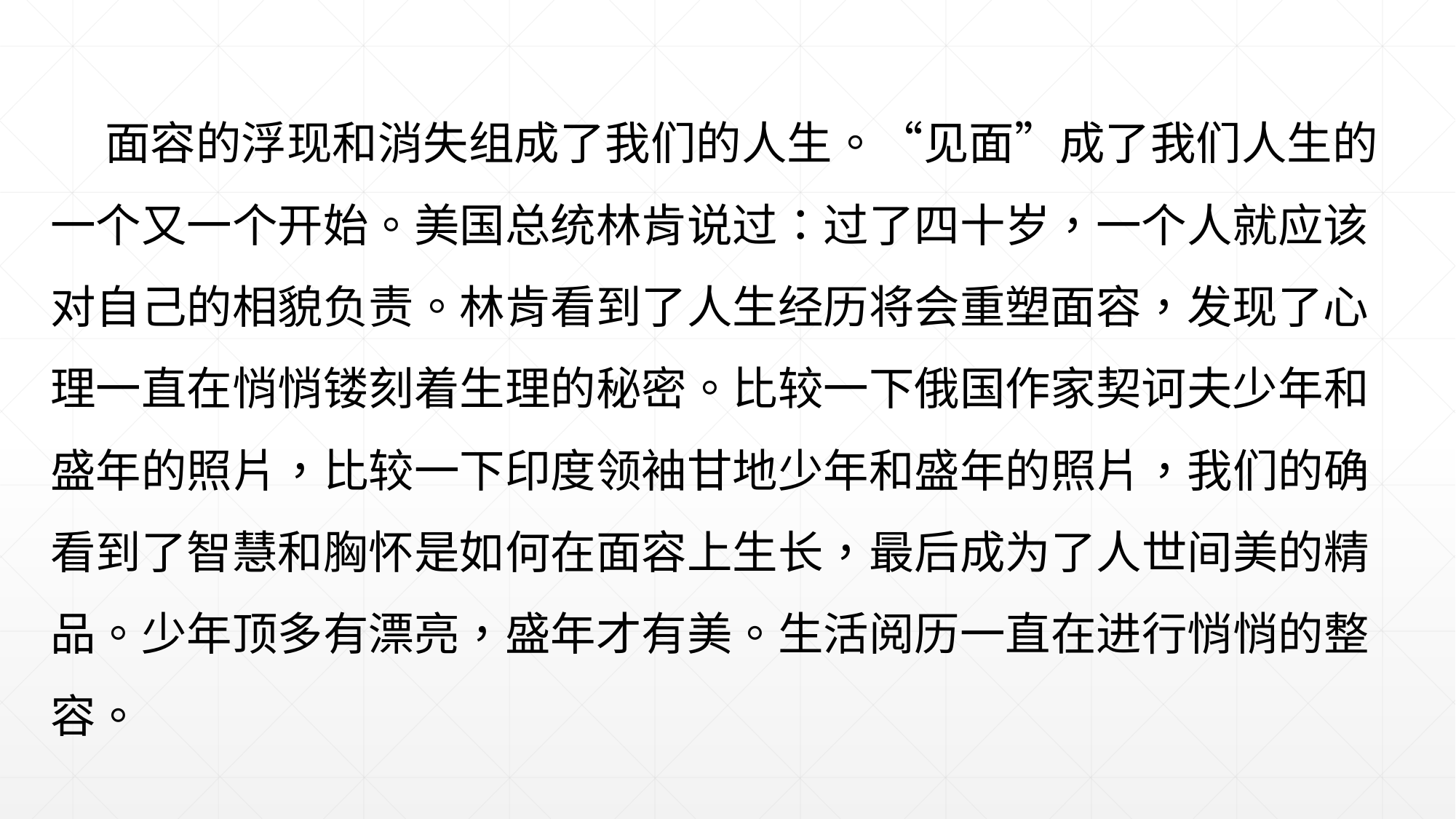

面容的浮现和消失组成了我们的人生。“见面”成了我们人生的一个又一个开始。美国总统林肯说过：过了四十岁，一个人就应该对自己的相貌负责。林肯看到了人生经历将会重塑面容，发现了心理一直在悄悄镂刻着生理的秘密。比较一下俄国作家契诃夫少年和盛年的照片，比较一下印度领袖甘地少年和盛年的照片，我们的确看到了智慧和胸怀是如何在面容上生长，最后成为了人世间美的精品。少年顶多有漂亮，盛年才有美。生活阅历一直在进行悄悄的整容。